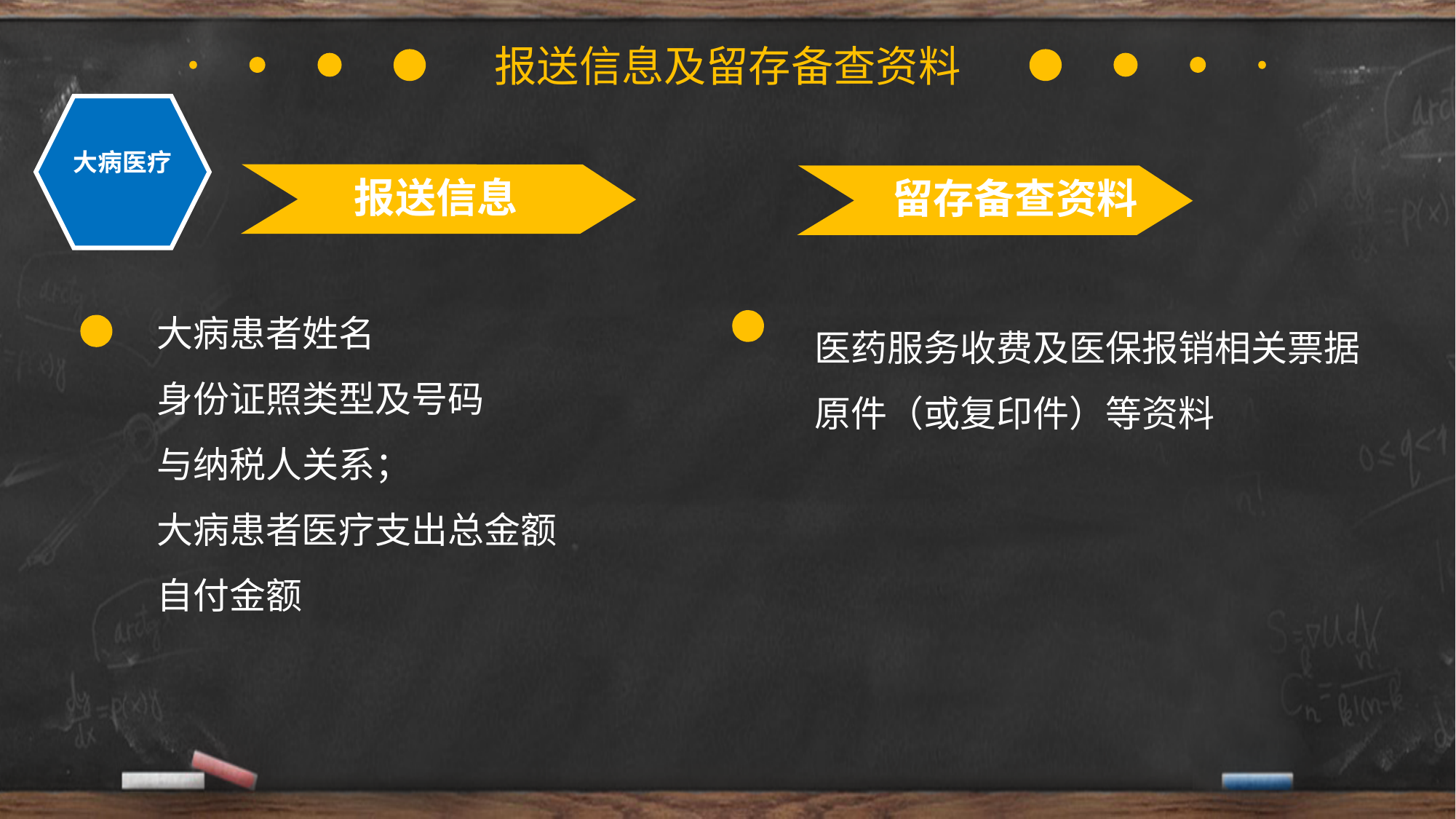

报送信息及留存备查资料

大病医疗

报送信息

留存备查资料
大病患者姓名
身份证照类型及号码
与纳税人关系；
大病患者医疗支出总金额
自付金额
医药服务收费及医保报销相关票据原件（或复印件）等资料